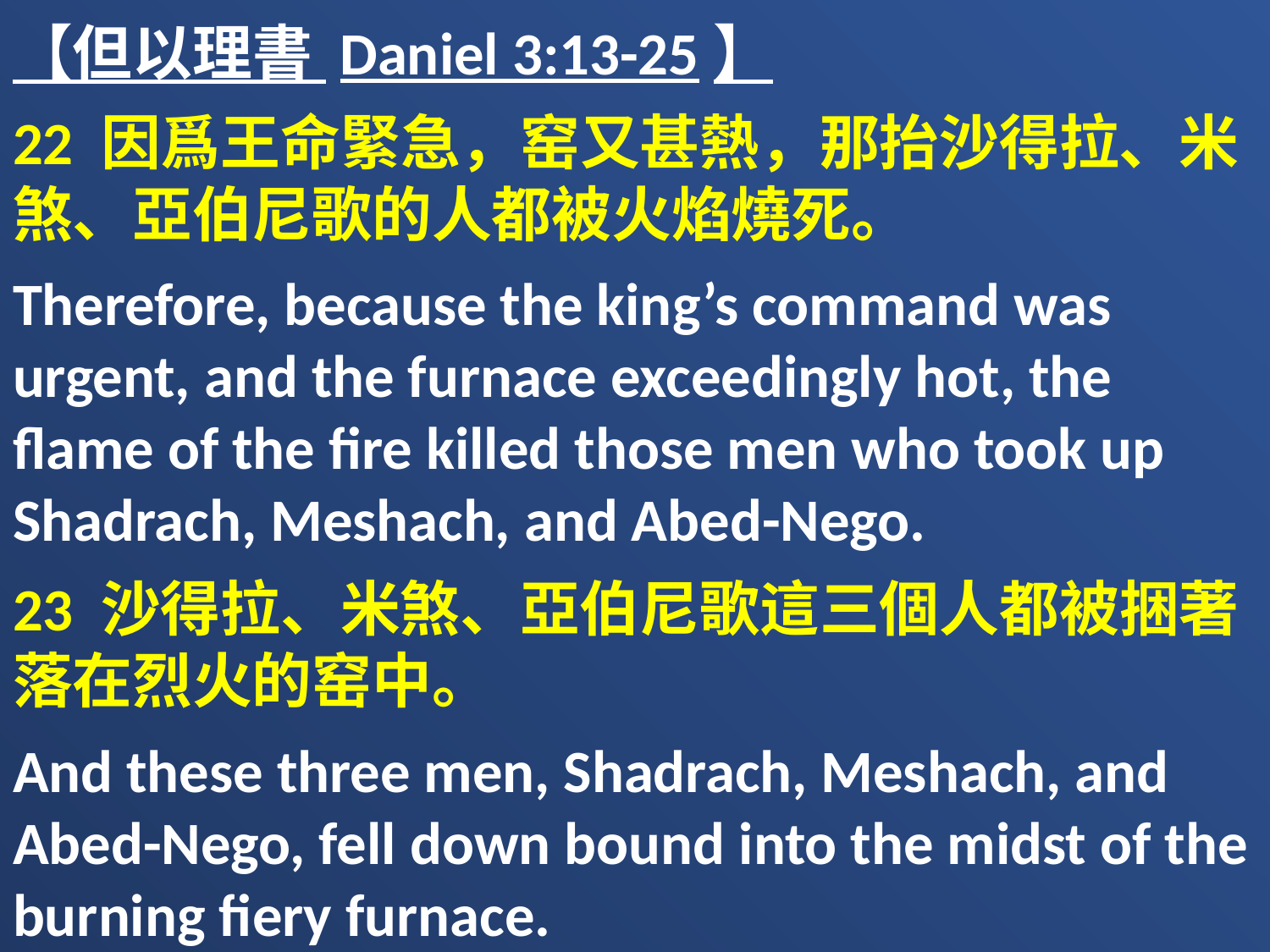

【但以理書 Daniel 3:13-25】
22 因爲王命緊急，窑又甚熱，那抬沙得拉、米煞、亞伯尼歌的人都被火焰燒死。
Therefore, because the king’s command was urgent, and the furnace exceedingly hot, the flame of the fire killed those men who took up Shadrach, Meshach, and Abed-Nego.
23 沙得拉、米煞、亞伯尼歌這三個人都被捆著落在烈火的窑中。
And these three men, Shadrach, Meshach, and Abed-Nego, fell down bound into the midst of the burning fiery furnace.